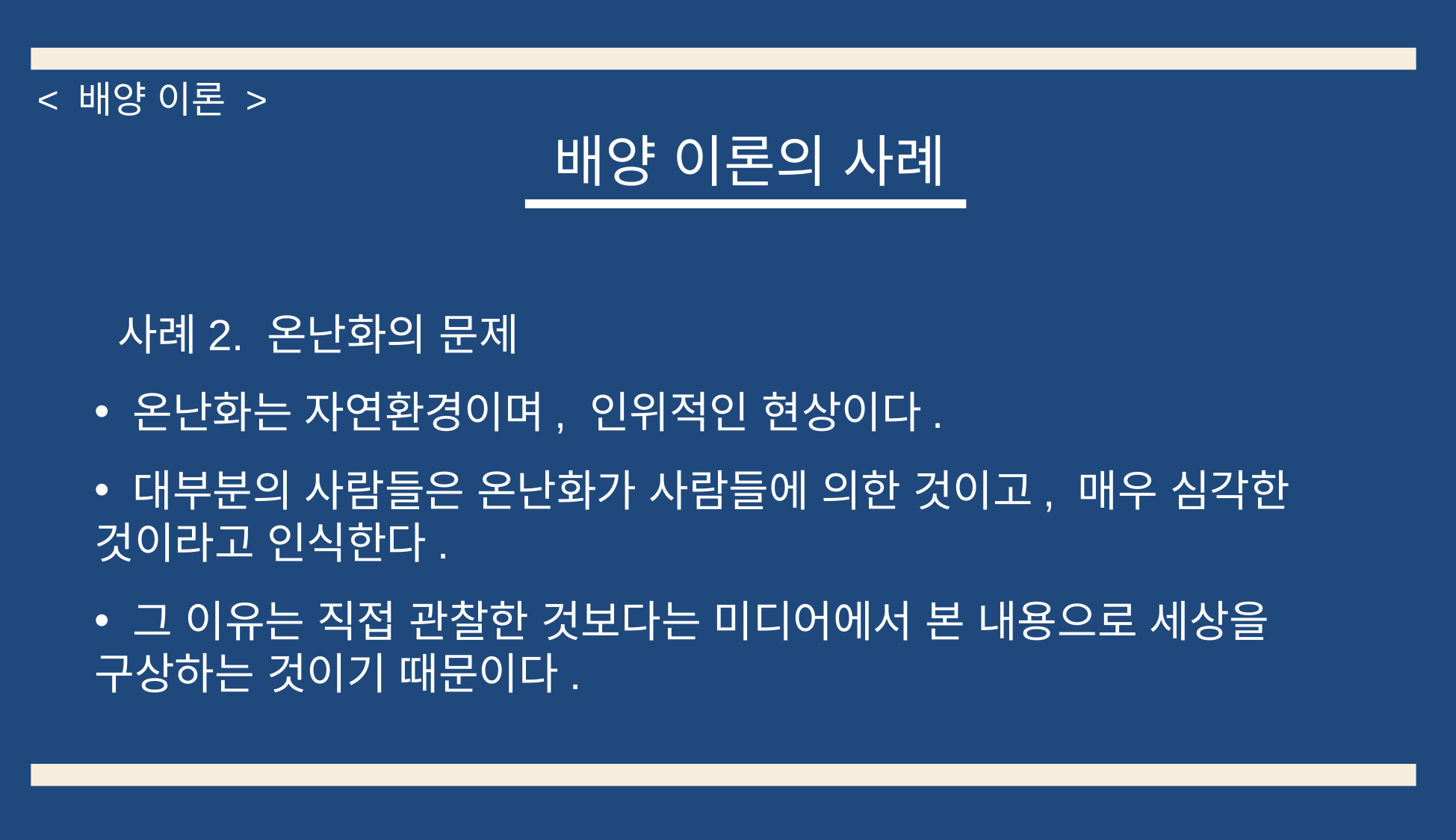

< 배양 이론 >
  배양 이론의 사례

 사례2. 온난화의 문제

 온난화는 자연환경이며, 인위적인 현상이다.

 대부분의 사람들은 온난화가 사람들에 의한 것이고, 매우 심각한 것이라고 인식한다.

 그 이유는 직접 관찰한 것보다는 미디어에서 본 내용으로 세상을 구상하는 것이기 때문이다.